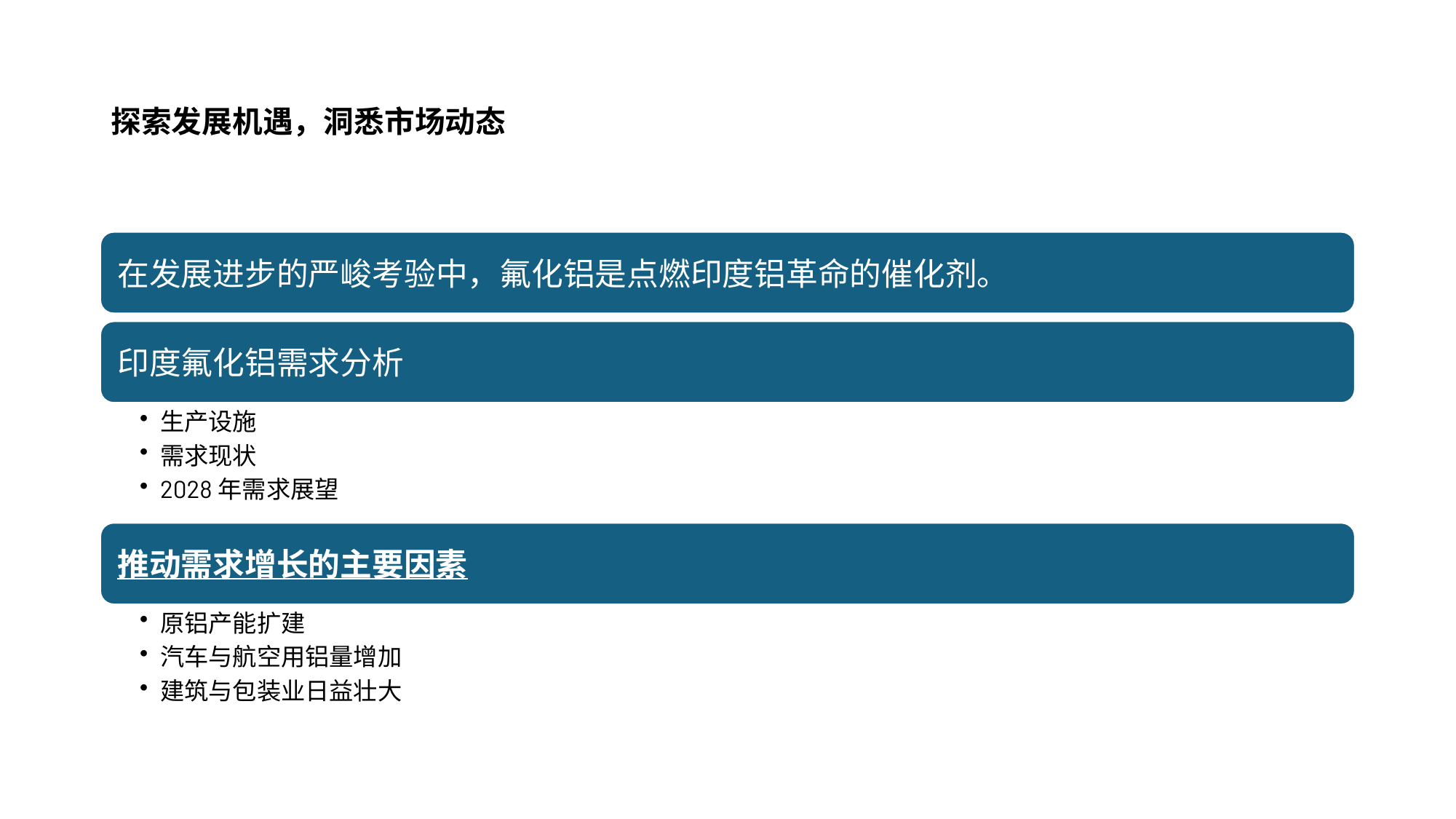

# 探索发展机遇，洞悉市场动态
在发展进步的严峻考验中，氟化铝是点燃印度铝革命的催化剂。
印度氟化铝需求分析
生产设施
需求现状
2028年需求展望
推动需求增长的主要因素
原铝产能扩建
汽车与航空用铝量增加
建筑与包装业日益壮大